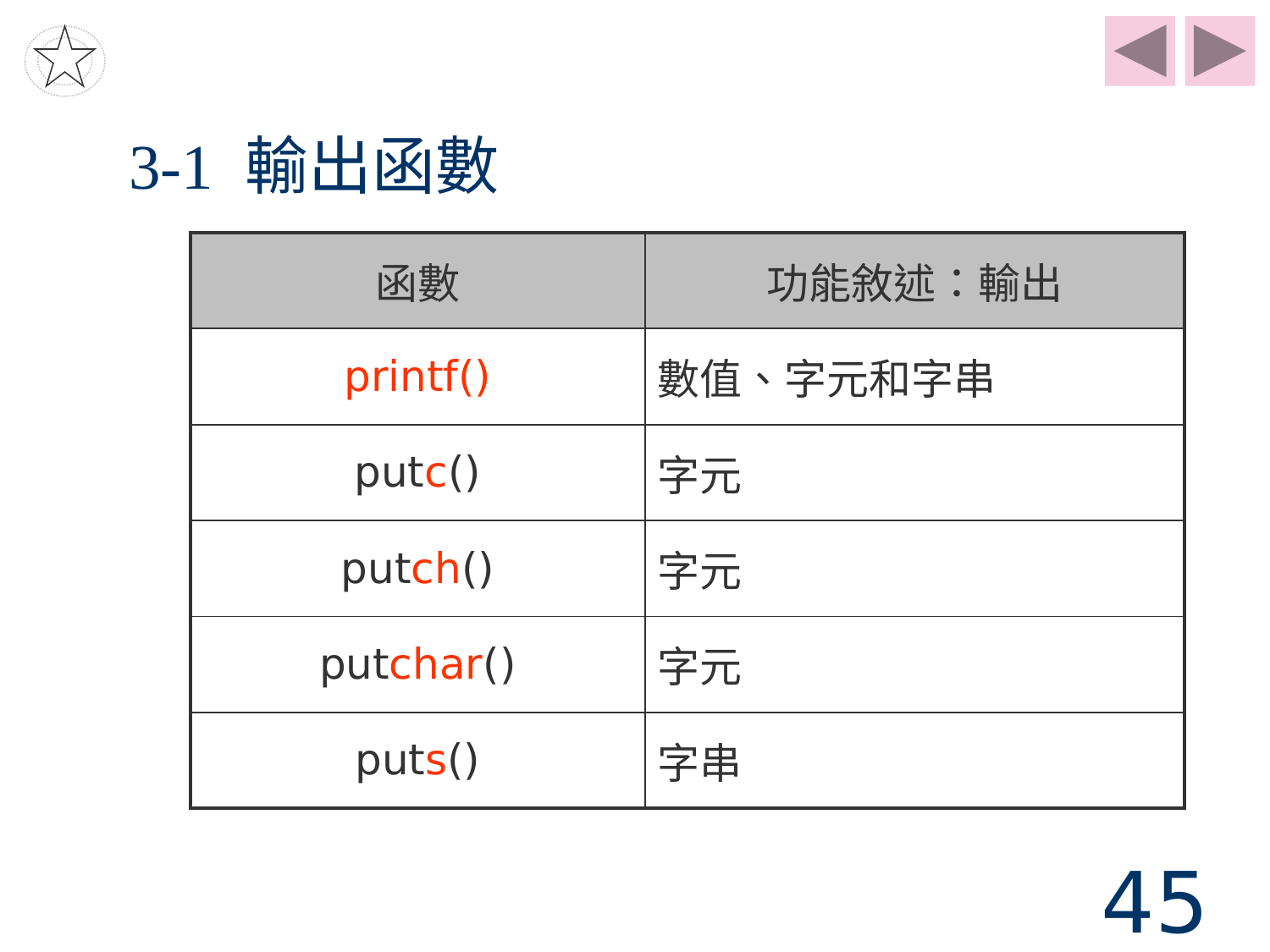

# 3-1 輸出函數
| 函數 | 功能敘述：輸出 |
| --- | --- |
| printf() | 數值、字元和字串 |
| putc() | 字元 |
| putch() | 字元 |
| putchar() | 字元 |
| puts() | 字串 |
45